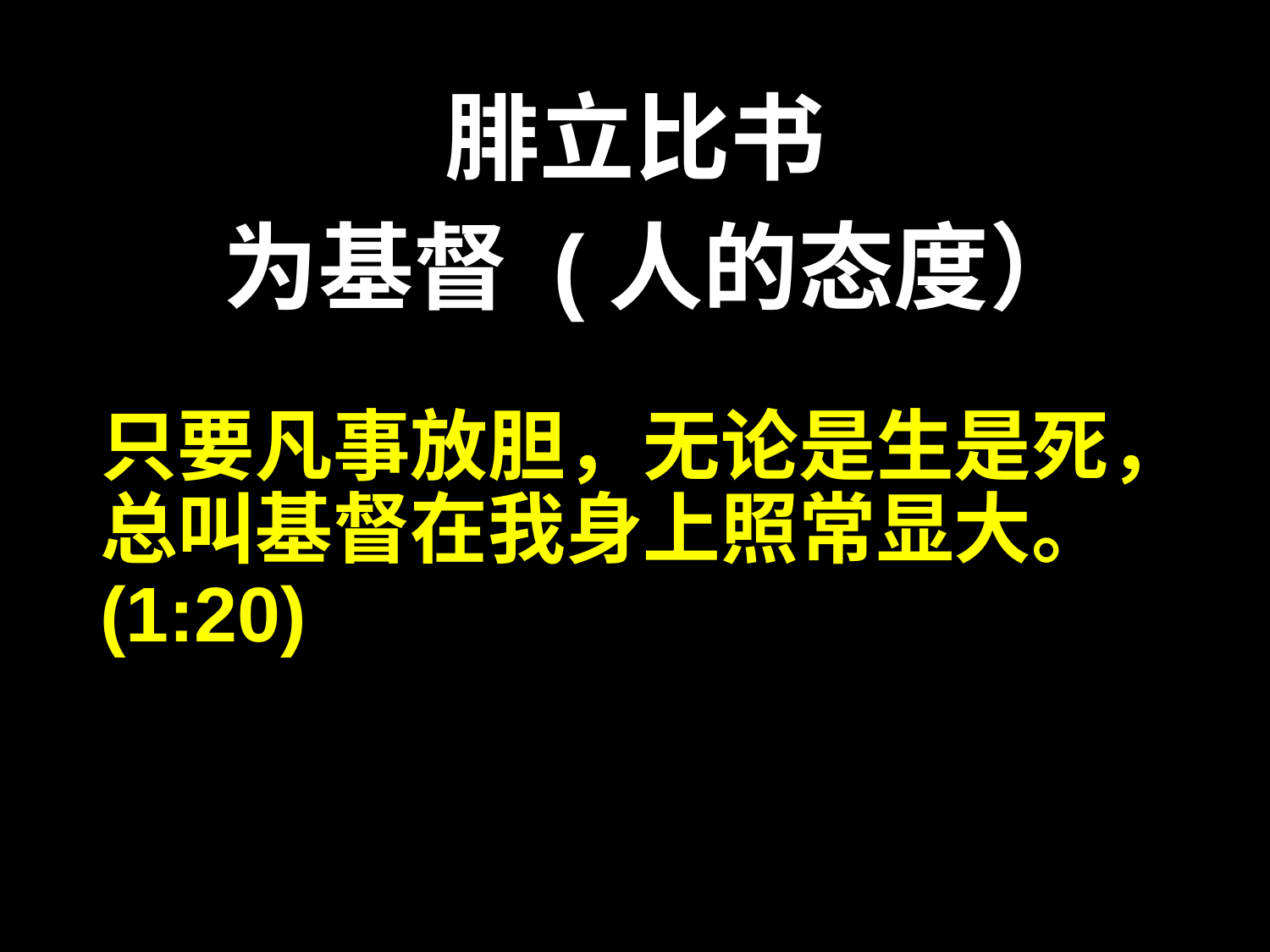

# 腓立比书
为基督 (人的态度）

只要凡事放胆，无论是生是死，总叫基督在我身上照常显大。(1:20)